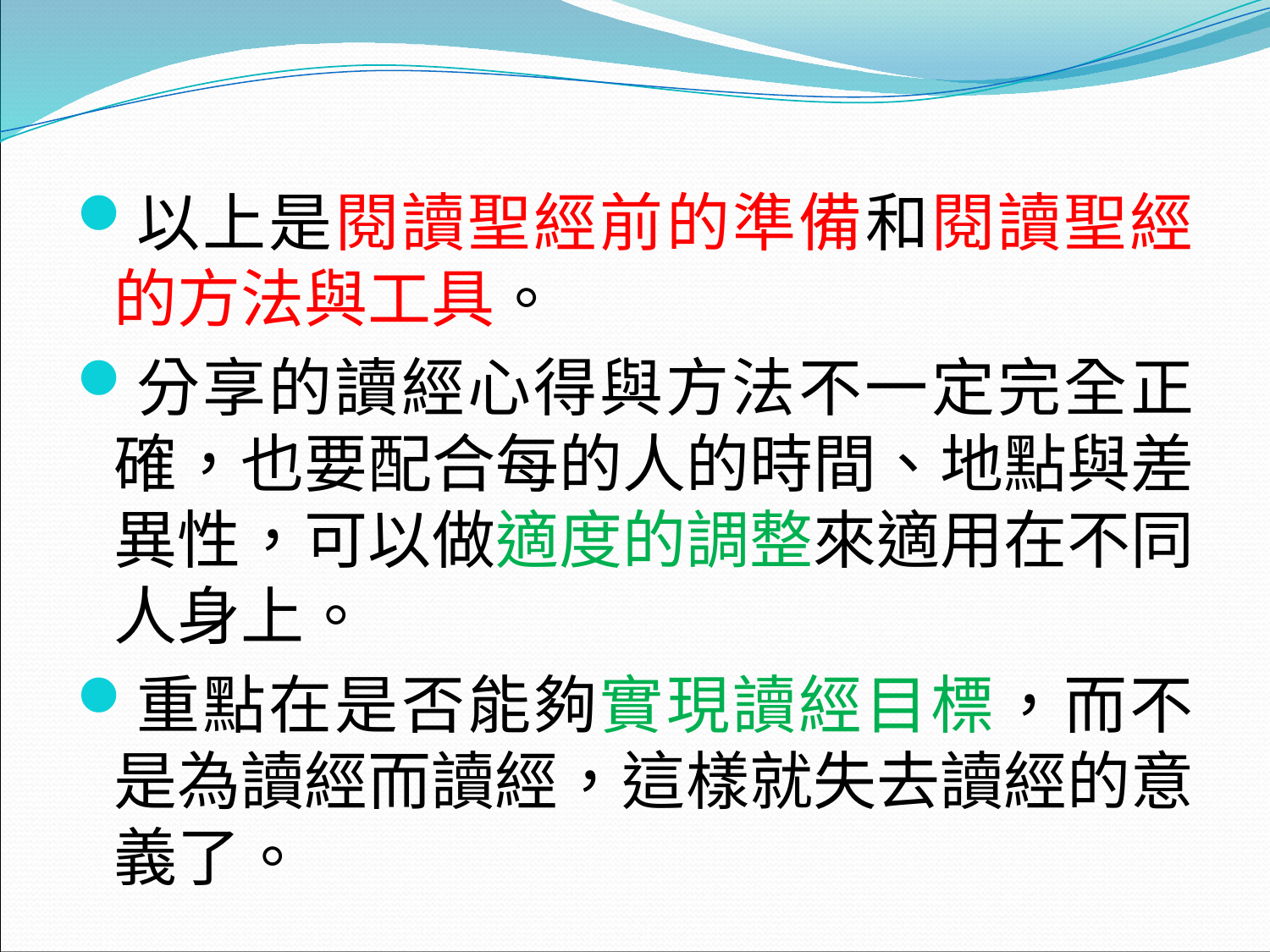

#
以上是閱讀聖經前的準備和閱讀聖經的方法與工具。
分享的讀經心得與方法不一定完全正確，也要配合每的人的時間、地點與差異性，可以做適度的調整來適用在不同人身上。
重點在是否能夠實現讀經目標，而不是為讀經而讀經，這樣就失去讀經的意義了。